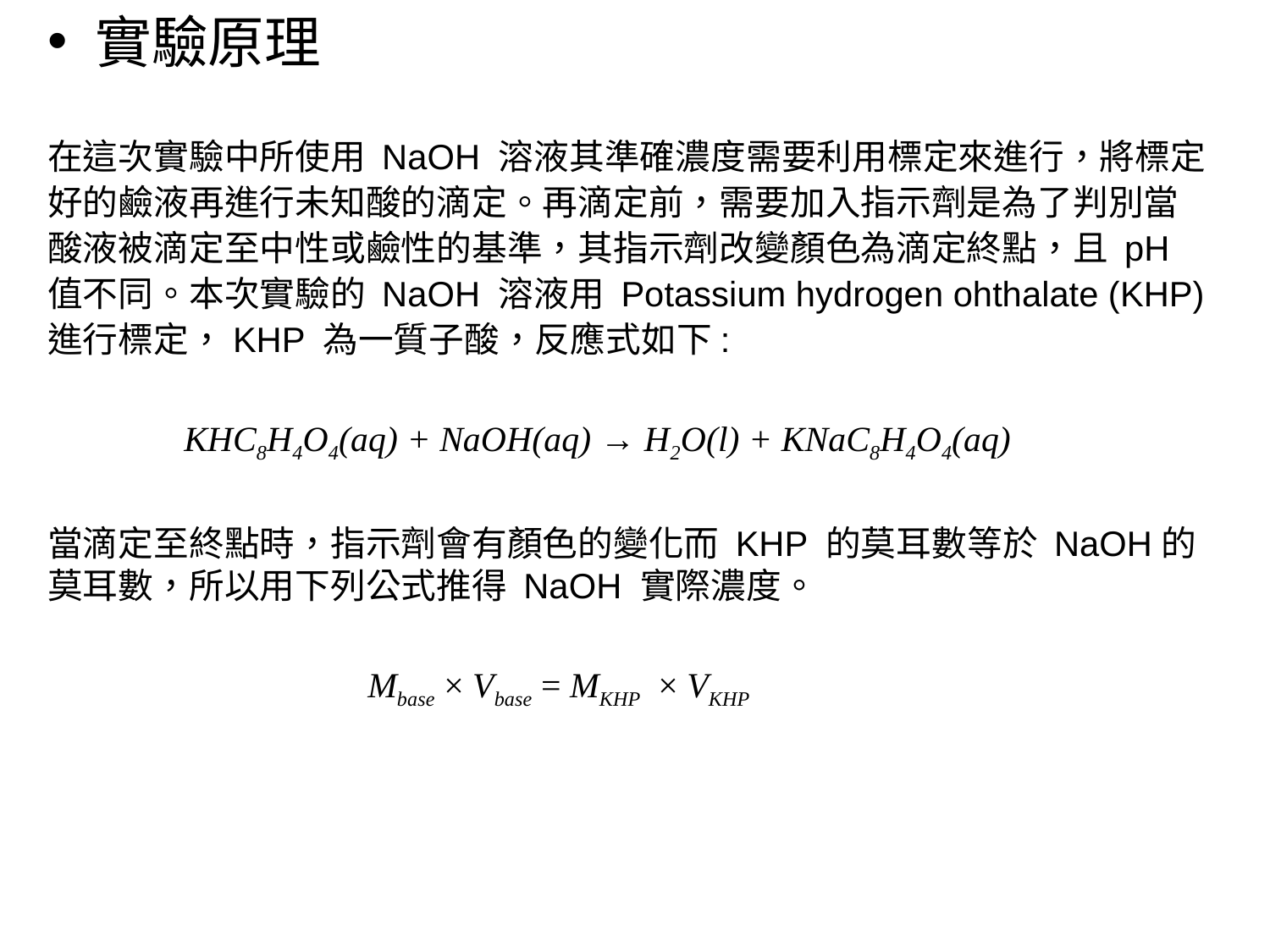

實驗原理

在這次實驗中所使用 NaOH 溶液其準確濃度需要利用標定來進行，將標定好的鹼液再進行未知酸的滴定。再滴定前，需要加入指示劑是為了判別當酸液被滴定至中性或鹼性的基準，其指示劑改變顏色為滴定終點，且 pH 值不同。本次實驗的 NaOH 溶液用 Potassium hydrogen ohthalate (KHP) 進行標定，KHP 為一質子酸，反應式如下:

              KHC8H4O4(aq) + NaOH(aq) → H2O(l) + KNaC8H4O4(aq)

當滴定至終點時，指示劑會有顏色的變化而 KHP 的莫耳數等於 NaOH的莫耳數，所以用下列公式推得 NaOH 實際濃度。

                                    Mbase × Vbase = MKHP  × VKHP